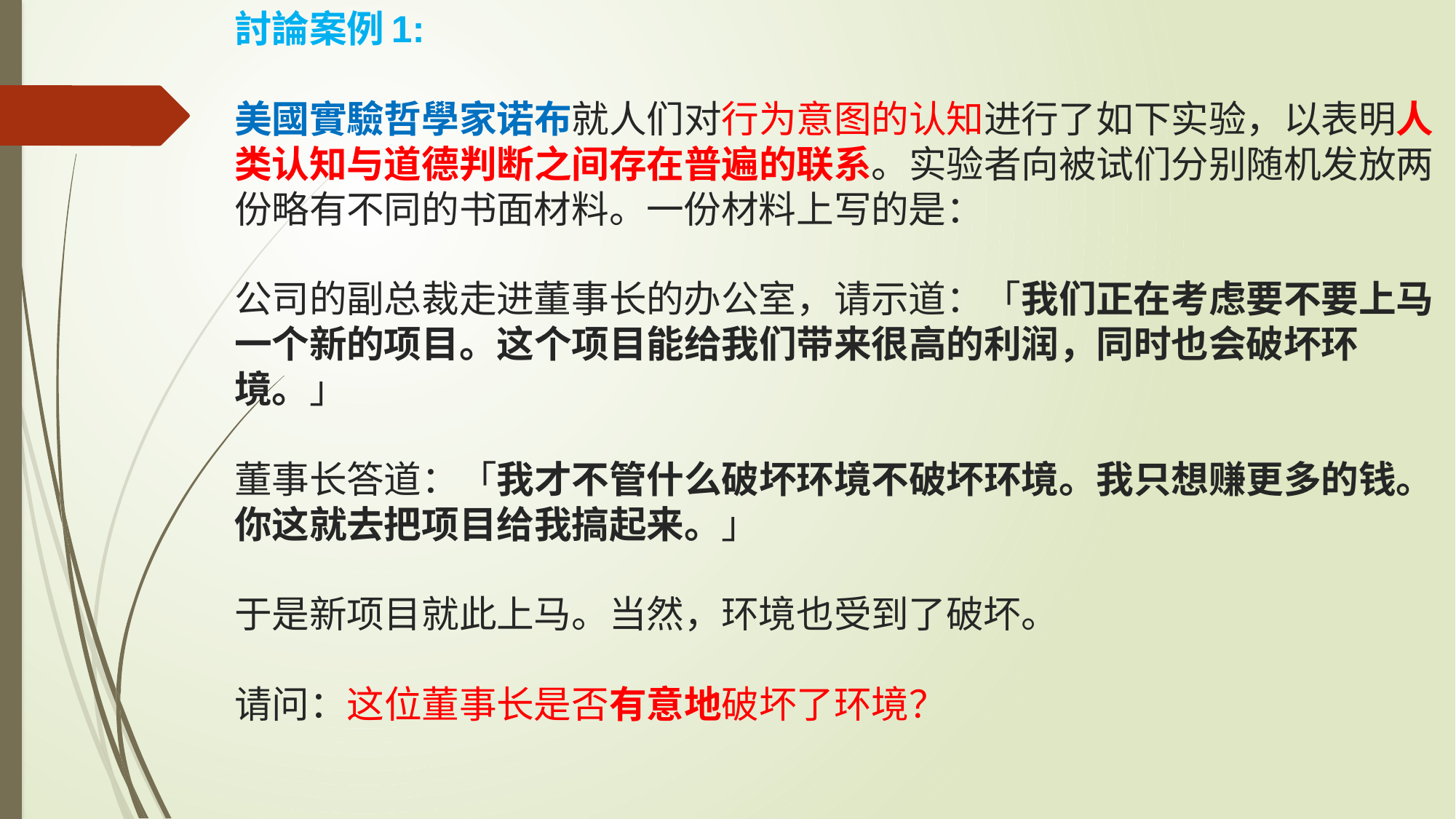

# 討論案例1: 美國實驗哲學家诺布就人们对行为意图的认知进行了如下实验，以表明人类认知与道德判断之间存在普遍的联系。实验者向被试们分别随机发放两份略有不同的书面材料。一份材料上写的是：   公司的副总裁走进董事长的办公室，请示道：「我们正在考虑要不要上马一个新的项目。这个项目能给我们带来很高的利润，同时也会破坏环境。」 董事长答道：「我才不管什么破坏环境不破坏环境。我只想赚更多的钱。你这就去把项目给我搞起来。」 于是新项目就此上马。当然，环境也受到了破坏。 请问：这位董事长是否有意地破坏了环境？